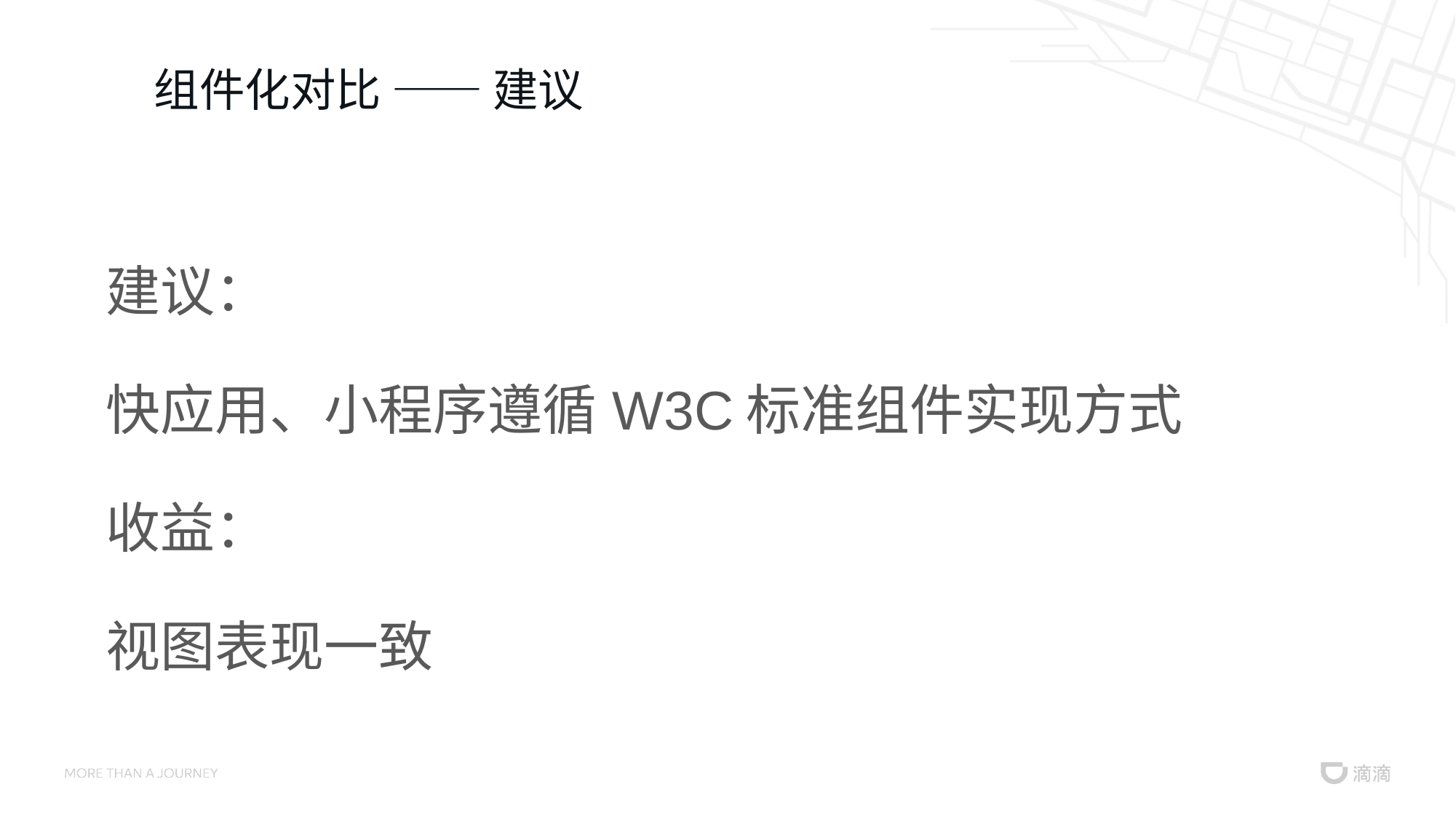

# 组件化对比 —— 建议

建议：
快应用、小程序遵循W3C标准组件实现方式
收益：
视图表现一致